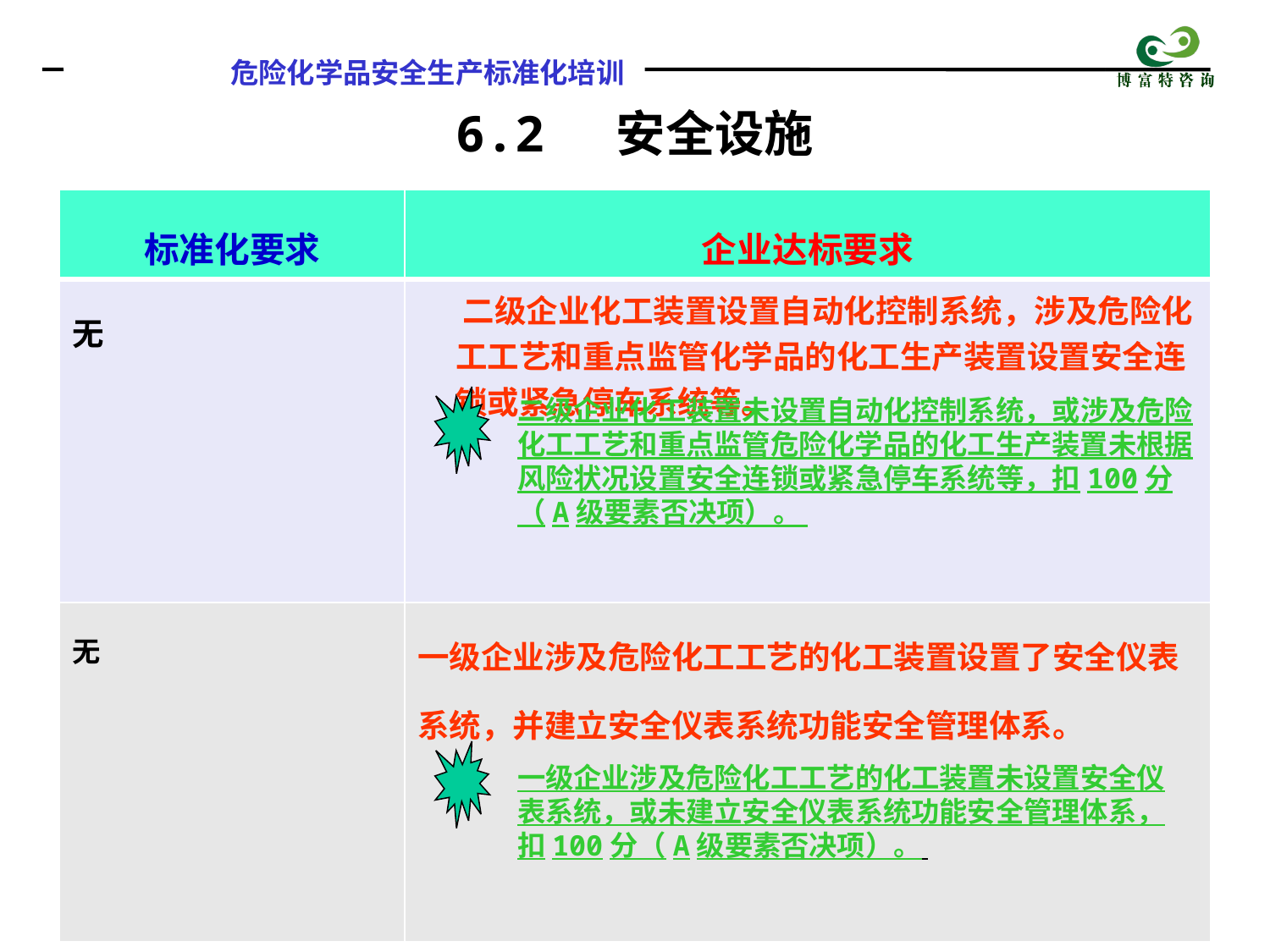

6.2  安全设施
| 标准化要求 | 企业达标要求 |
| --- | --- |
| 无 | 二级企业化工装置设置自动化控制系统，涉及危险化工工艺和重点监管化学品的化工生产装置设置安全连锁或紧急停车系统等。 |
| 无 | 一级企业涉及危险化工工艺的化工装置设置了安全仪表系统，并建立安全仪表系统功能安全管理体系。 |

二级企业化工装置未设置自动化控制系统，或涉及危险化工工艺和重点监管危险化学品的化工生产装置未根据风险状况设置安全连锁或紧急停车系统等，扣100分（A级要素否决项）。

一级企业涉及危险化工工艺的化工装置未设置安全仪表系统，或未建立安全仪表系统功能安全管理体系，扣100分（A级要素否决项）。